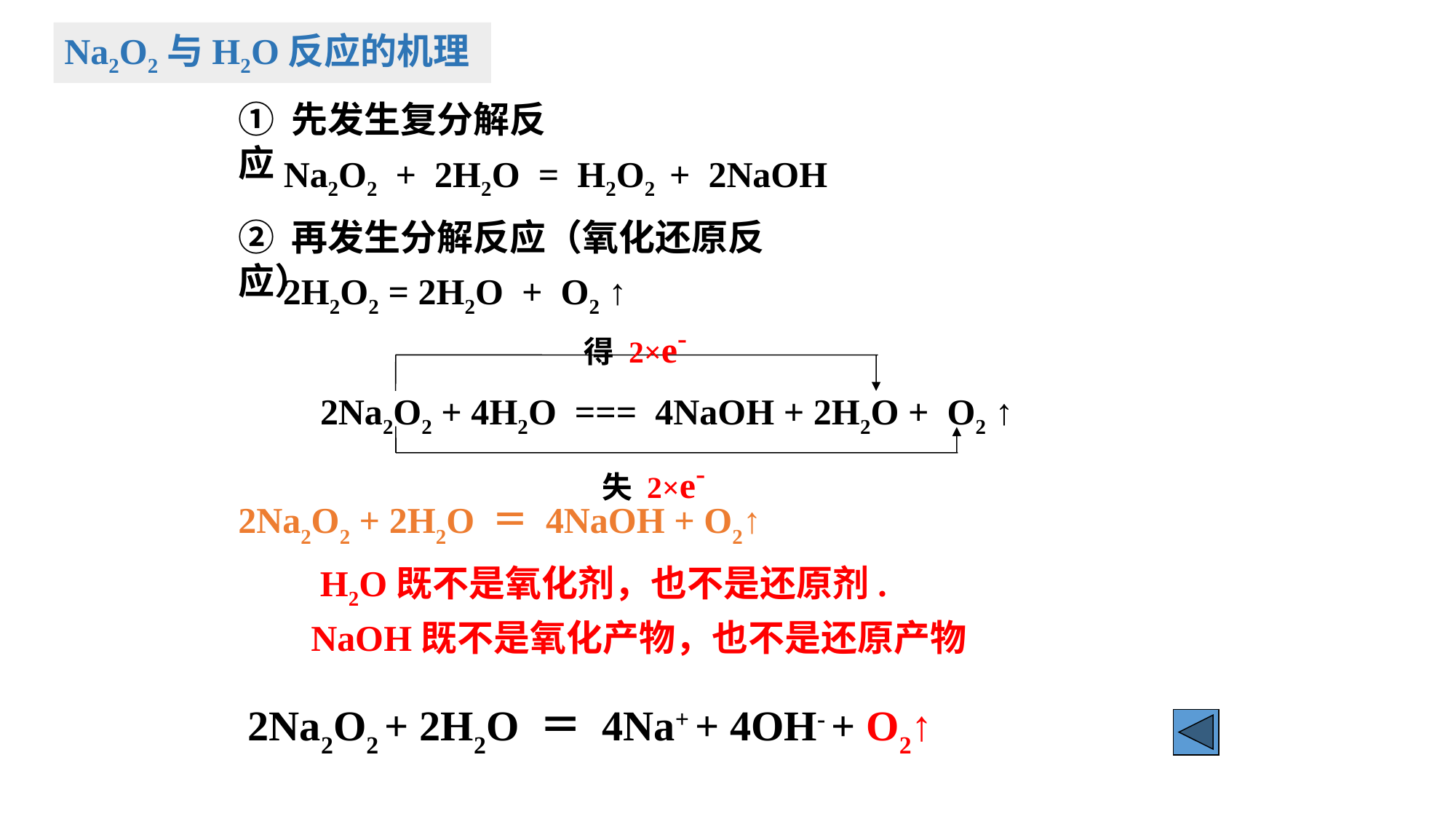

Na2O2与H2O反应的机理
① 先发生复分解反应
Na2O2  +  2H2O  =  H2O2  +  2NaOH
② 再发生分解反应（氧化还原反应）
2H2O2 = 2H2O  +  O2 ↑
得 2×e-

2Na2O2 + 4H2O  ===  4NaOH + 2H2O +  O2 ↑

失 2×e-
2Na2O2 + 2H2O ＝ 4NaOH + O2↑
H2O既不是氧化剂，也不是还原剂.
NaOH既不是氧化产物，也不是还原产物
2Na2O2 + 2H2O ＝ 4Na+ + 4OH- + O2↑